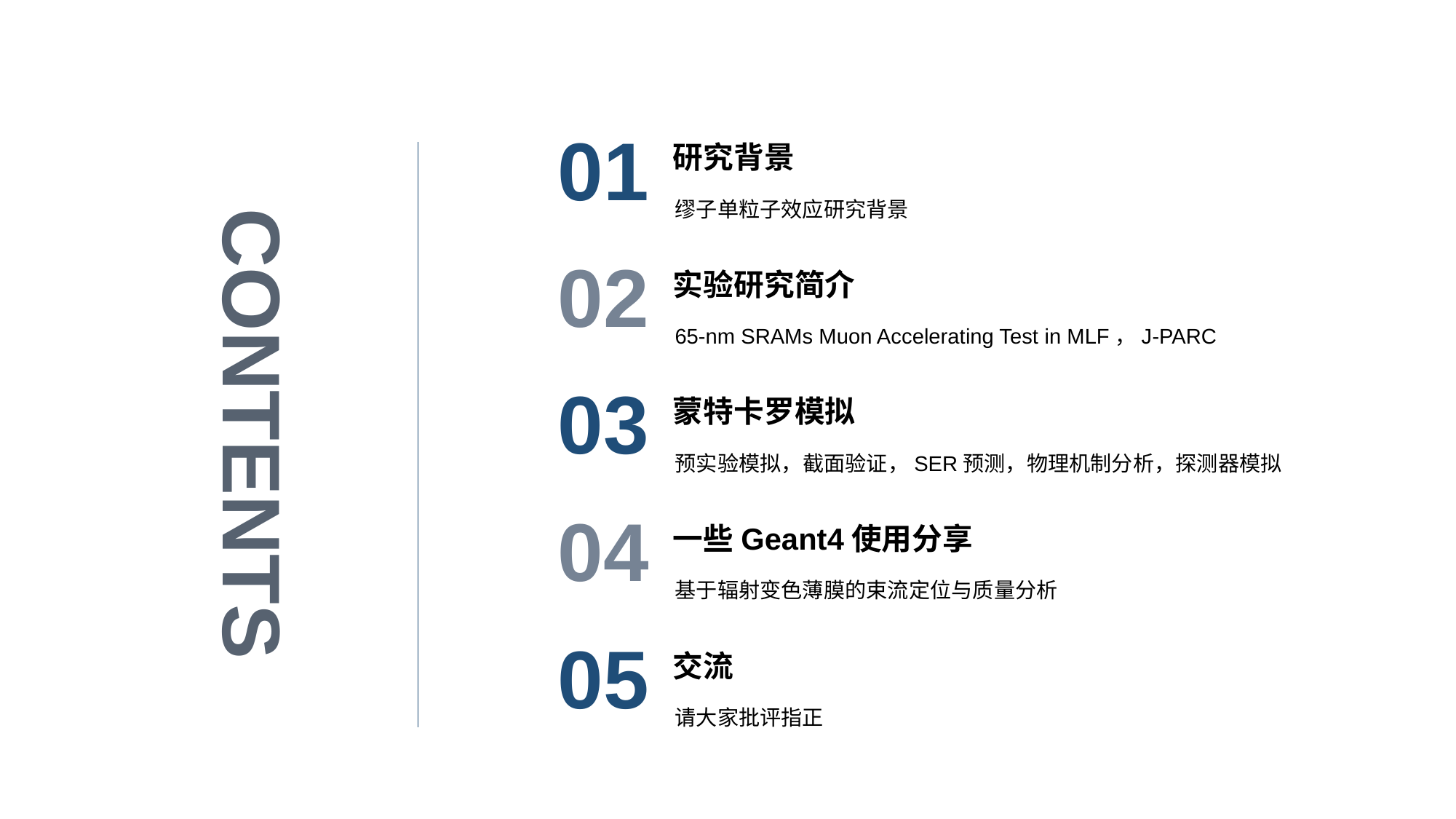

01
研究背景
缪子单粒子效应研究背景
02
实验研究简介
65-nm SRAMs Muon Accelerating Test in MLF，J-PARC
03
蒙特卡罗模拟
预实验模拟，截面验证，SER预测，物理机制分析，探测器模拟
04
一些Geant4使用分享
基于辐射变色薄膜的束流定位与质量分析
05
交流
请大家批评指正
CONTENTS